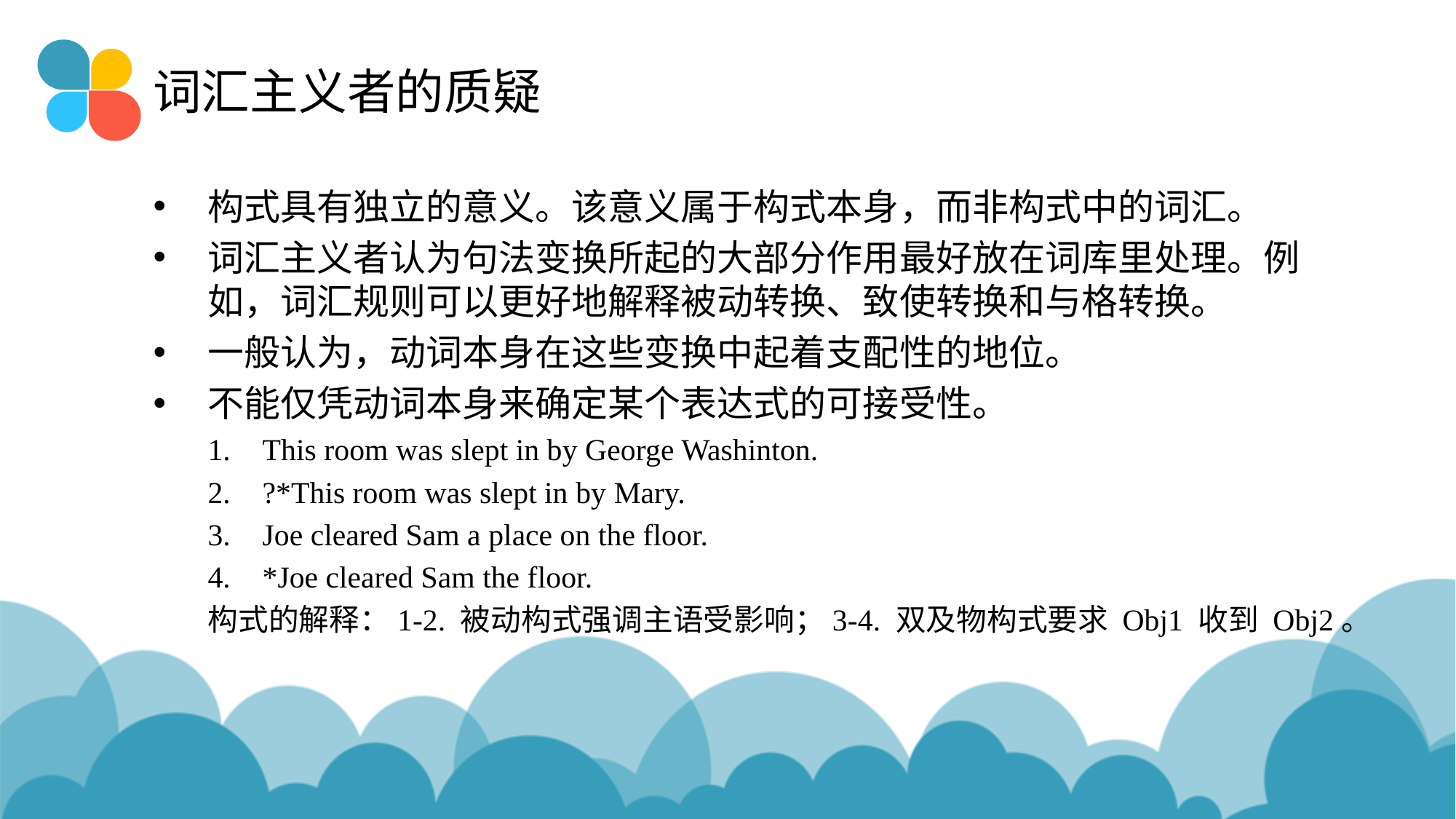

# 词汇主义者的质疑
构式具有独立的意义。该意义属于构式本身，而非构式中的词汇。
词汇主义者认为句法变换所起的大部分作用最好放在词库里处理。例如，词汇规则可以更好地解释被动转换、致使转换和与格转换。
一般认为，动词本身在这些变换中起着支配性的地位。
不能仅凭动词本身来确定某个表达式的可接受性。
This room was slept in by George Washinton.
?*This room was slept in by Mary.
Joe cleared Sam a place on the floor.
*Joe cleared Sam the floor.
构式的解释：1-2. 被动构式强调主语受影响；3-4. 双及物构式要求 Obj1 收到 Obj2。